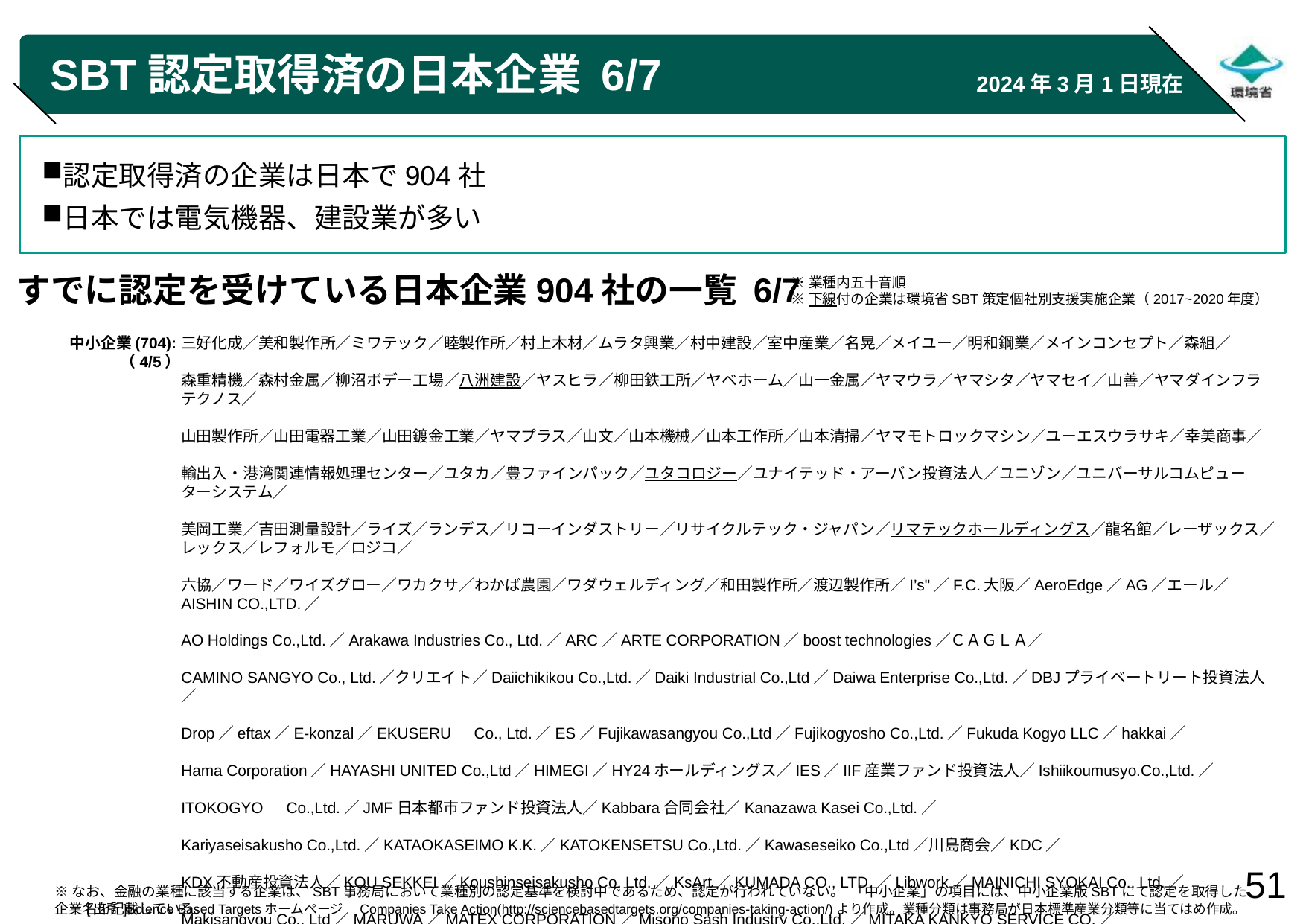

# SBT認定取得済の日本企業 6/7
2024年3月1日現在
認定取得済の企業は日本で904社
日本では電気機器、建設業が多い
すでに認定を受けている日本企業904社の一覧 6/7
※業種内五十音順
※下線付の企業は環境省SBT策定個社別支援実施企業（2017~2020年度）
三好化成／美和製作所／ミワテック／睦製作所／村上木材／ムラタ興業／村中建設／室中産業／名晃／メイユー／明和鋼業／メインコンセプト／森組／

森重精機／森村金属／柳沼ボデー工場／八洲建設／ヤスヒラ／柳田鉄工所／ヤベホーム／山一金属／ヤマウラ／ヤマシタ／ヤマセイ／山善／ヤマダインフラテクノス／

山田製作所／山田電器工業／山田鍍金工業／ヤマプラス／山文／山本機械／山本工作所／山本清掃／ヤマモトロックマシン／ユーエスウラサキ／幸美商事／

輸出入・港湾関連情報処理センター／ユタカ／豊ファインパック／ユタコロジー／ユナイテッド・アーバン投資法人／ユニゾン／ユニバーサルコムピューターシステム／

美岡工業／吉田測量設計／ライズ／ランデス／リコーインダストリー／リサイクルテック・ジャパン／リマテックホールディングス／龍名館／レーザックス／レックス／レフォルモ／ロジコ／

六協／ワード／ワイズグロー／ワカクサ／わかば農園／ワダウェルディング／和田製作所／渡辺製作所／I’s"／F.C.大阪／AeroEdge／AG／エール／AISHIN CO.,LTD.／

AO Holdings Co.,Ltd.／Arakawa Industries Co., Ltd.／ARC／ARTE CORPORATION／boost technologies／ＣＡＧＬＡ／

CAMINO SANGYO Co., Ltd.／クリエイト／Daiichikikou Co.,Ltd.／Daiki Industrial Co.,Ltd／Daiwa Enterprise Co.,Ltd.／DBJプライベートリート投資法人／

Drop／eftax／E-konzal／EKUSERU　Co., Ltd.／ES／Fujikawasangyou Co.,Ltd／Fujikogyosho Co.,Ltd.／Fukuda Kogyo LLC／hakkai／

Hama Corporation／HAYASHI UNITED Co.,Ltd／HIMEGI／HY24ホールディングス／IES／IIF産業ファンド投資法人／Ishiikoumusyo.Co.,Ltd.／

ITOKOGYO　Co.,Ltd.／JMF日本都市ファンド投資法人／Kabbara合同会社／Kanazawa Kasei Co.,Ltd.／

Kariyaseisakusho Co.,Ltd.／KATAOKASEIMO K.K.／KATOKENSETSU Co.,Ltd.／Kawaseseiko Co.,Ltd／川島商会／KDC／

KDX不動産投資法人／KOU SEKKEI／Koushinseisakusho Co. Ltd.／KsArt／KUMADA CO., LTD.／Libwork／MAINICHI SYOKAI Co., Ltd.／

Makisangyou Co., Ltd／MARUWA／MATEX CORPORATION／Misono Sash Industry Co.,Ltd.／MITAKA KANKYO SERVICE CO.／

Miyama Seisakusho Co.,Ltd／Morita　Company／MORITA MTC／Muratakougyou Co.,Ltd／MYK／Nagaoka Factory Co., Ltd.／
中小企業(704):（4/5）

※なお、金融の業種に該当する企業は、SBT事務局において業種別の認定基準を検討中であるため、認定が行われていない。  「中小企業」の項目には、中小企業版SBTにて認定を取得した企業名を記載している。
[出所]Science Based Targetsホームページ　Companies Take Action(http://sciencebasedtargets.org/companies-taking-action/)より作成。業種分類は事務局が日本標準産業分類等に当てはめ作成。